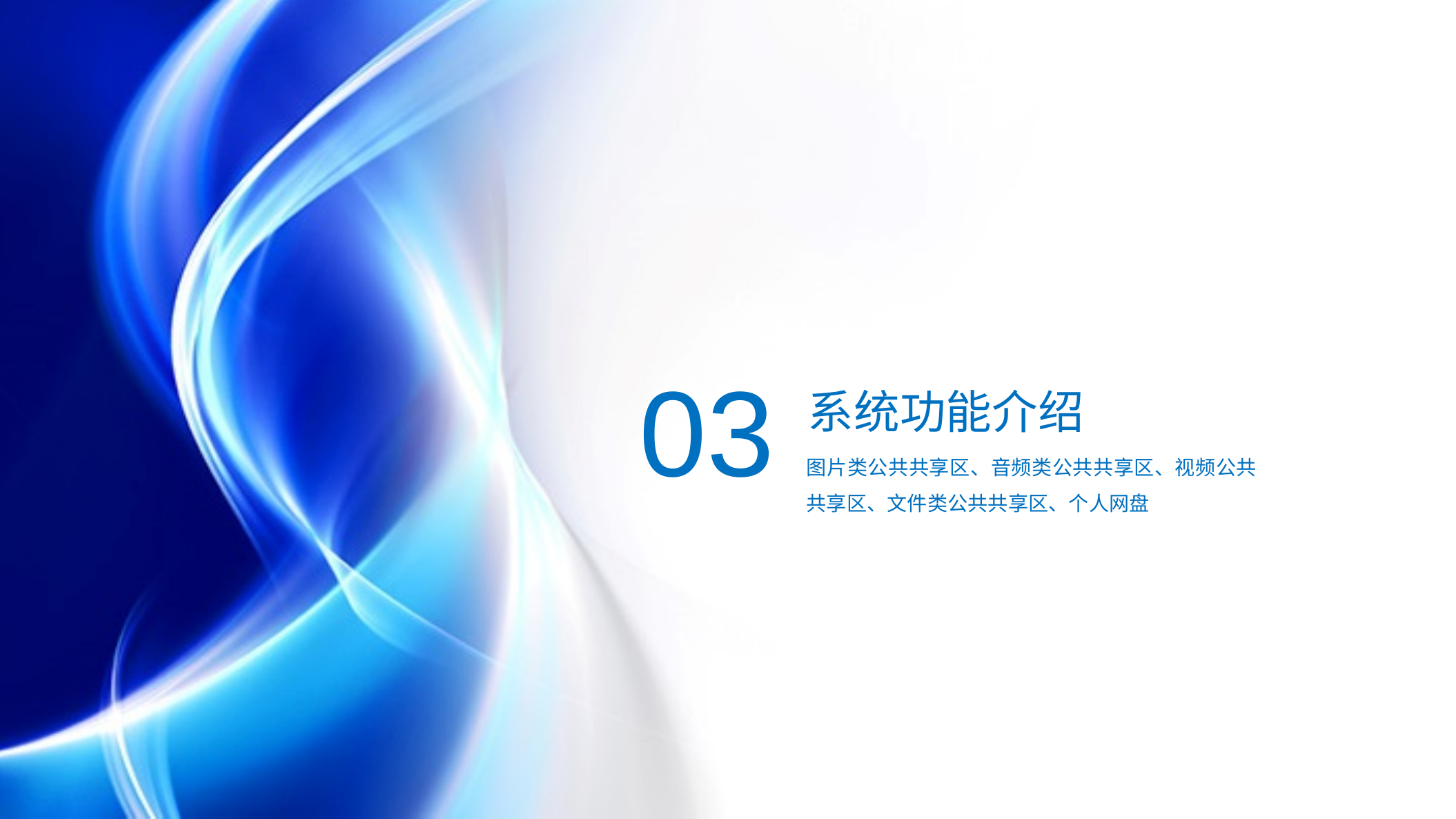

03
系统功能介绍

图片类公共共享区、音频类公共共享区、视频公共共享区、文件类公共共享区、个人网盘